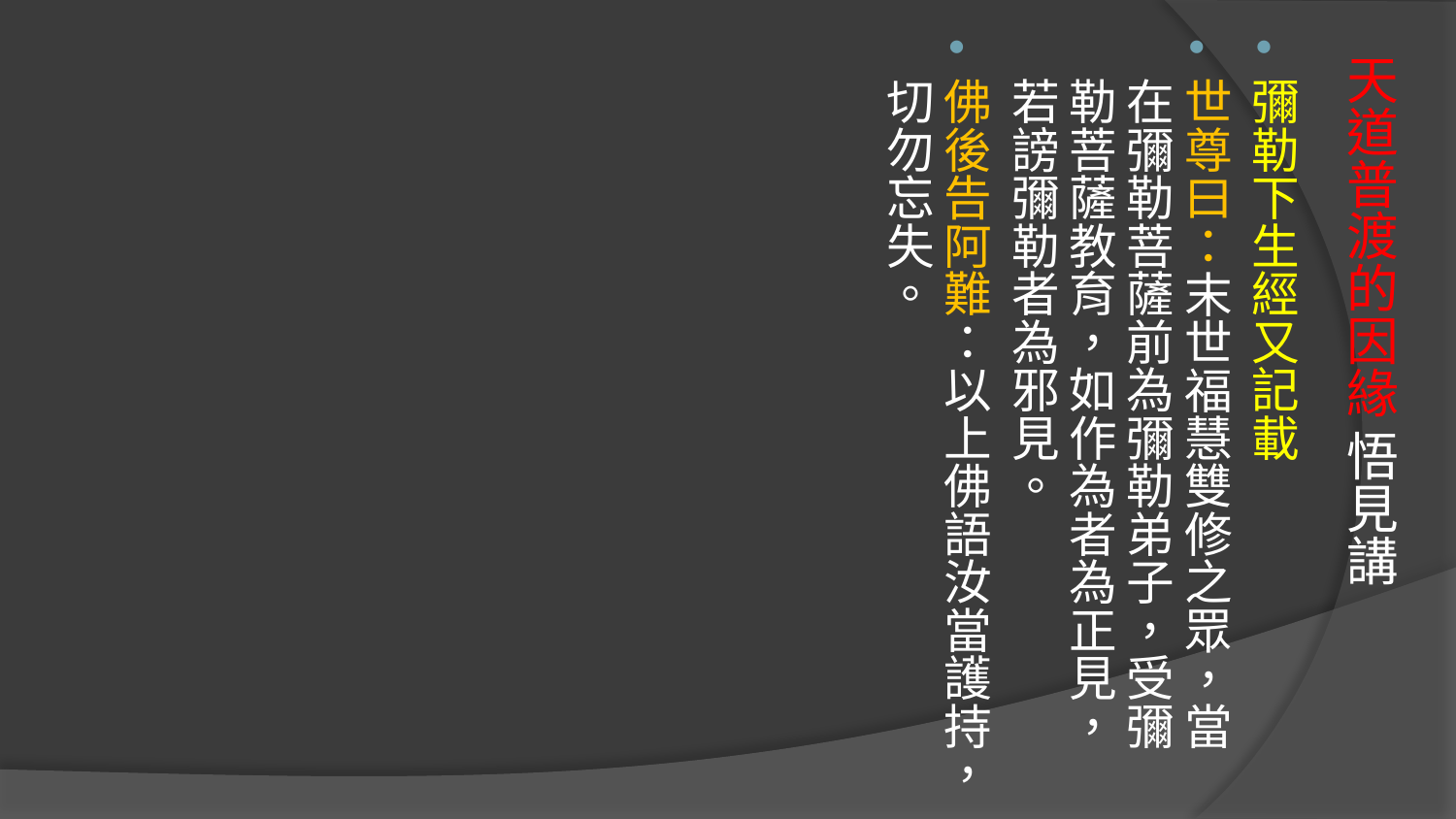

彌勒下生經又記載
世尊曰：末世福慧雙修之眾，當在彌勒菩薩前為彌勒弟子，受彌勒菩薩教育，如作為者為正見，若謗彌勒者為邪見。
佛後告阿難：以上佛語汝當護持，切勿忘失。

# 天道普渡的因緣 悟見講